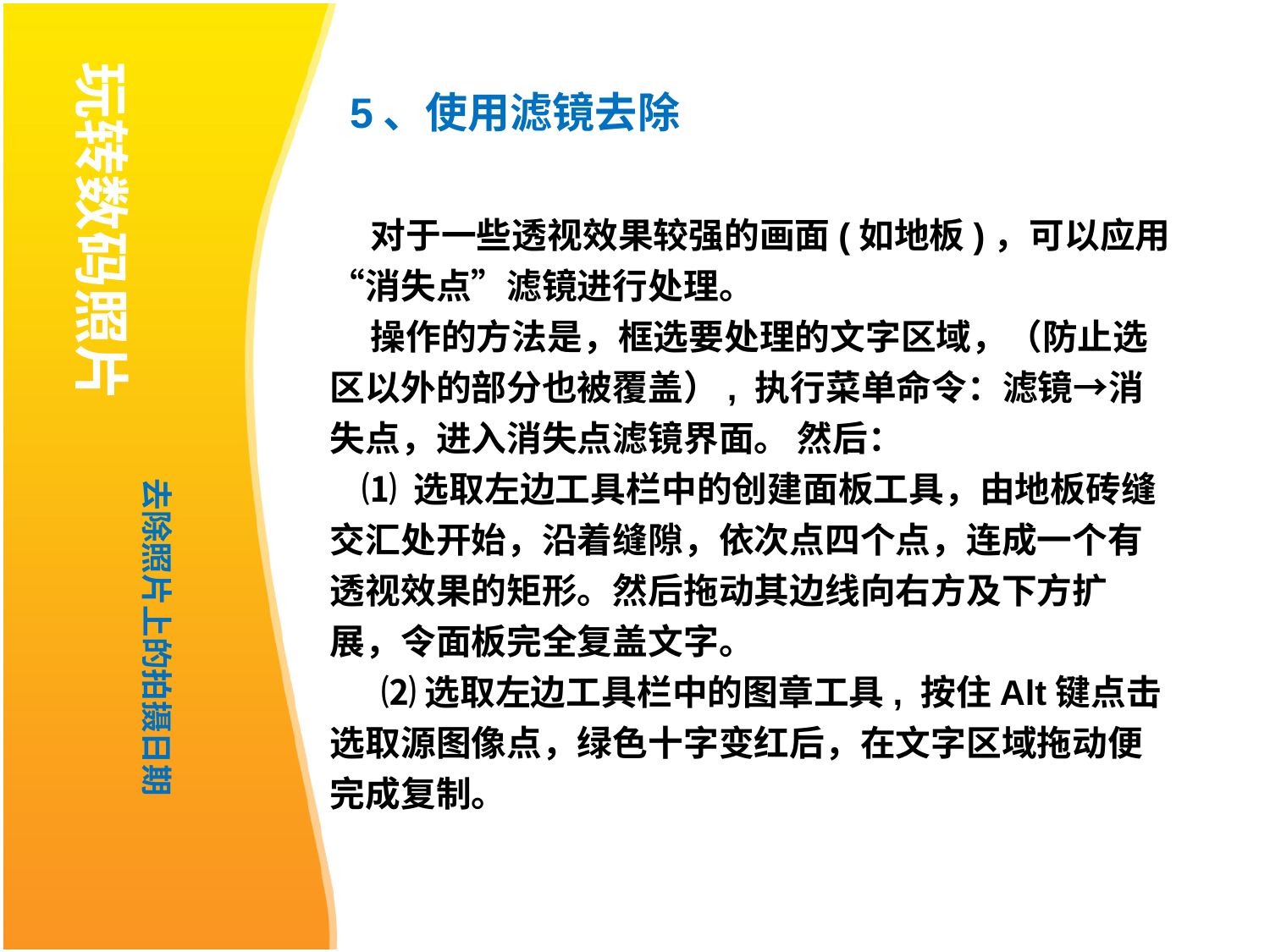

玩转数码照片
5、使用滤镜去除
    对于一些透视效果较强的画面(如地板)，可以应用“消失点”滤镜进行处理。
    操作的方法是，框选要处理的文字区域，（防止选区以外的部分也被覆盖）, 执行菜单命令：滤镜→消失点，进入消失点滤镜界面。 然后：
    ⑴ 选取左边工具栏中的创建面板工具，由地板砖缝交汇处开始，沿着缝隙，依次点四个点，连成一个有透视效果的矩形。然后拖动其边线向右方及下方扩展，令面板完全复盖文字。
　  ⑵ 选取左边工具栏中的图章工具, 按住Alt键点击选取源图像点，绿色十字变红后，在文字区域拖动便完成复制。
去除照片上的拍摄日期